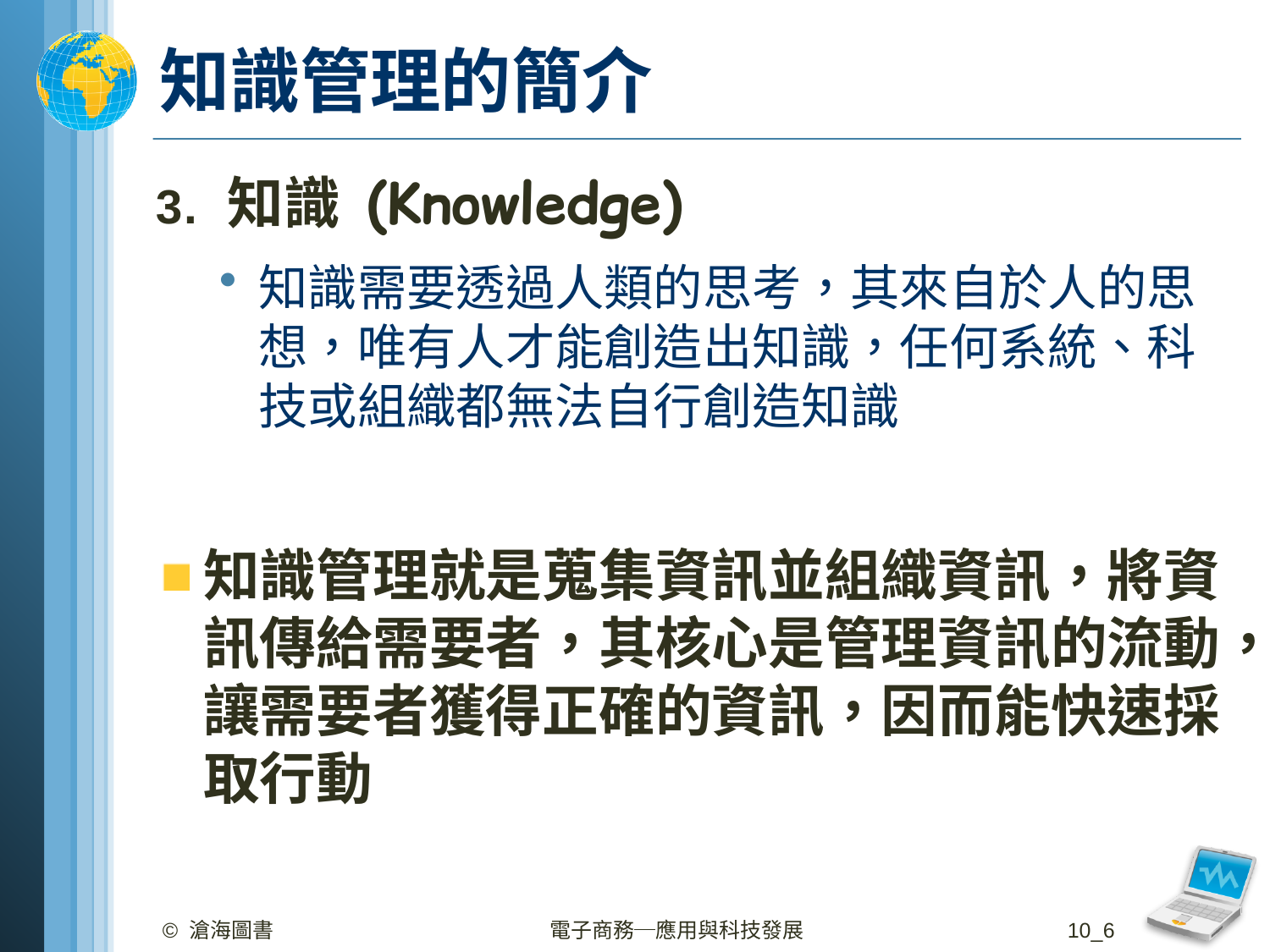

# 知識管理的簡介
知識 (Knowledge)
知識需要透過人類的思考，其來自於人的思想，唯有人才能創造出知識，任何系統、科技或組織都無法自行創造知識

知識管理就是蒐集資訊並組織資訊，將資訊傳給需要者，其核心是管理資訊的流動，讓需要者獲得正確的資訊，因而能快速採取行動

© 滄海圖書
電子商務─應用與科技發展
10_6